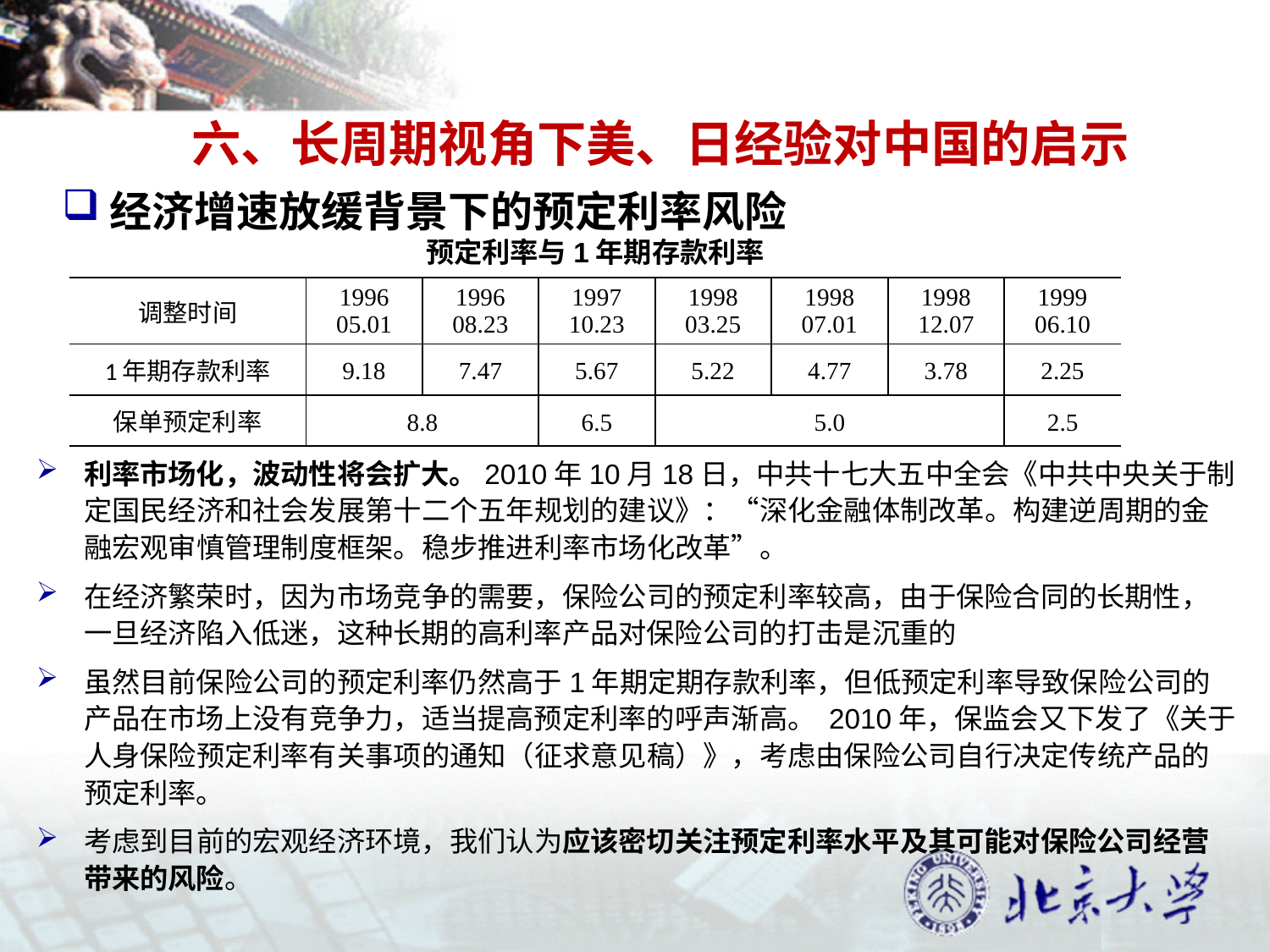

六、长周期视角下美、日经验对中国的启示
经济增速放缓背景下的预定利率风险
预定利率与1年期存款利率
| 调整时间 | 1996 05.01 | 1996 08.23 | 1997 10.23 | 1998 03.25 | 1998 07.01 | 1998 12.07 | 1999 06.10 |
| --- | --- | --- | --- | --- | --- | --- | --- |
| 1年期存款利率 | 9.18 | 7.47 | 5.67 | 5.22 | 4.77 | 3.78 | 2.25 |
| 保单预定利率 | 8.8 |  | 6.5 | 5.0 |  |  | 2.5 |
利率市场化，波动性将会扩大。2010年10月18日，中共十七大五中全会《中共中央关于制定国民经济和社会发展第十二个五年规划的建议》：“深化金融体制改革。构建逆周期的金融宏观审慎管理制度框架。稳步推进利率市场化改革”。
在经济繁荣时，因为市场竞争的需要，保险公司的预定利率较高，由于保险合同的长期性，一旦经济陷入低迷，这种长期的高利率产品对保险公司的打击是沉重的
虽然目前保险公司的预定利率仍然高于1年期定期存款利率，但低预定利率导致保险公司的产品在市场上没有竞争力，适当提高预定利率的呼声渐高。 2010年，保监会又下发了《关于人身保险预定利率有关事项的通知（征求意见稿）》，考虑由保险公司自行决定传统产品的预定利率。
考虑到目前的宏观经济环境，我们认为应该密切关注预定利率水平及其可能对保险公司经营带来的风险。